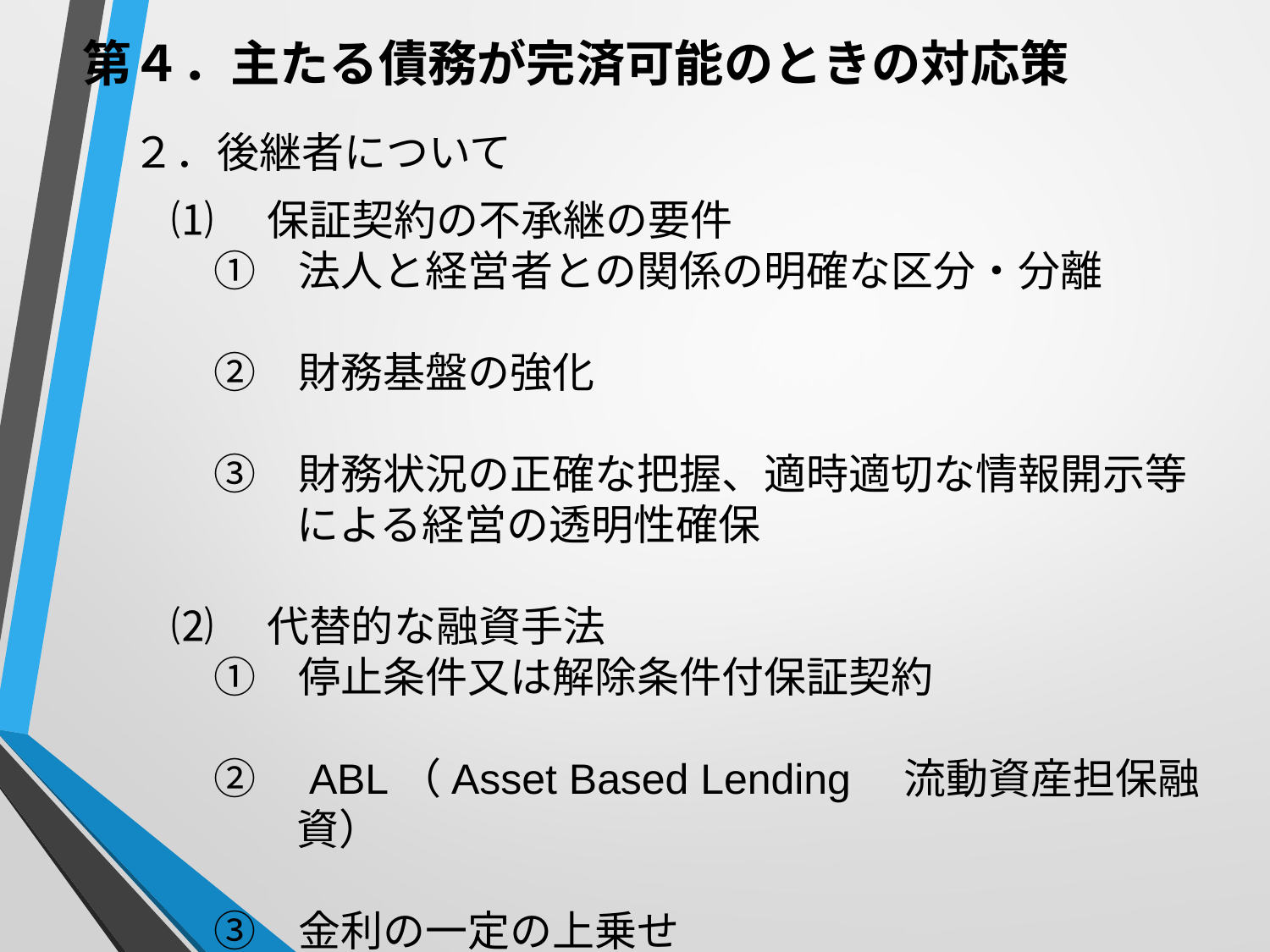

第４．主たる債務が完済可能のときの対応策

　　２．後継者について

⑴　保証契約の不承継の要件
　①　法人と経営者との関係の明確な区分・分離

　②　財務基盤の強化

　③　財務状況の正確な把握、適時適切な情報開示等による経営の透明性確保

⑵　代替的な融資手法
　①　停止条件又は解除条件付保証契約

　②　ABL（Asset Based Lending　流動資産担保融資）

　③　金利の一定の上乗せ